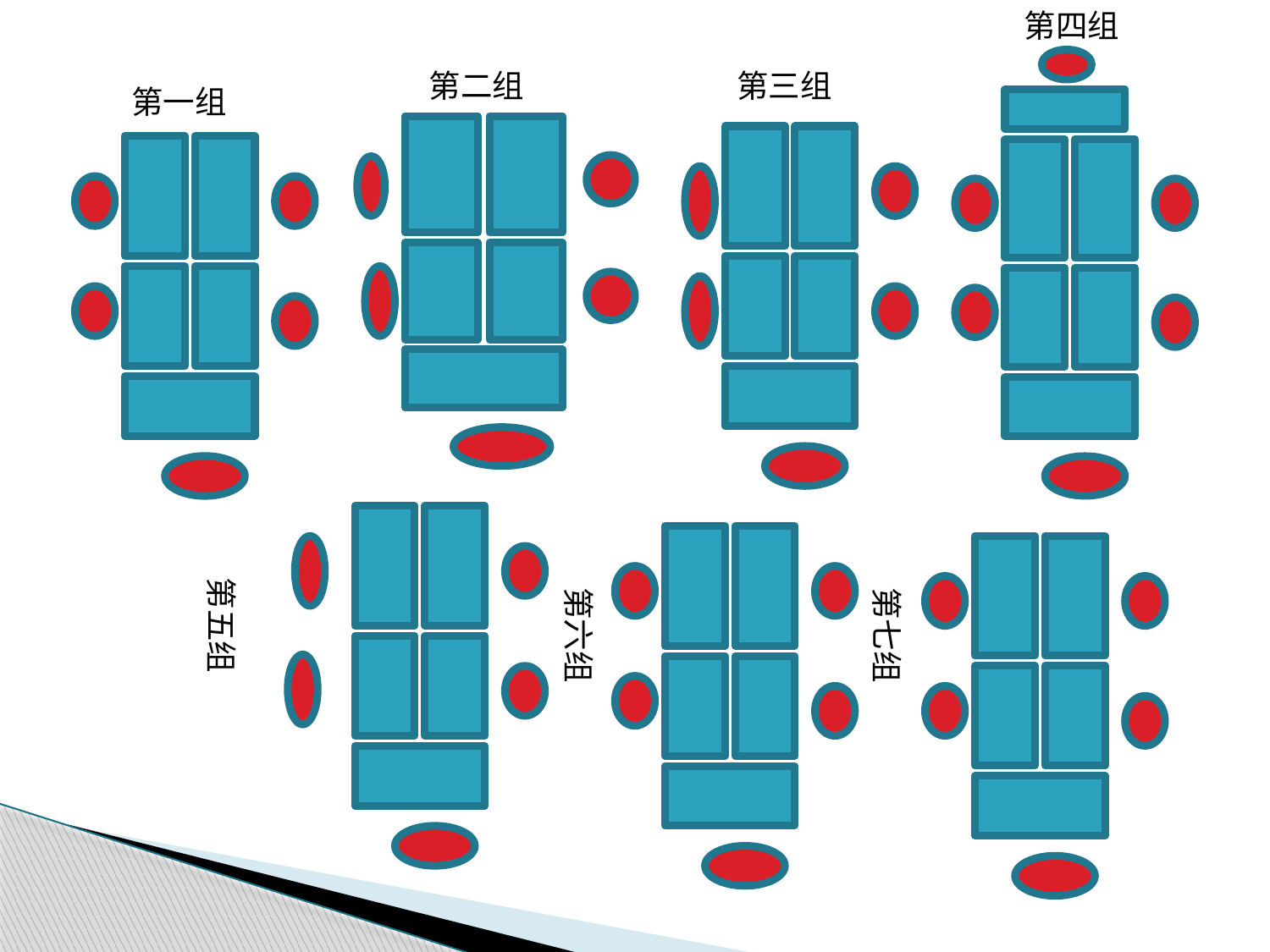

第四组

第二组
第三组
第一组

第五组
第六组
第七组